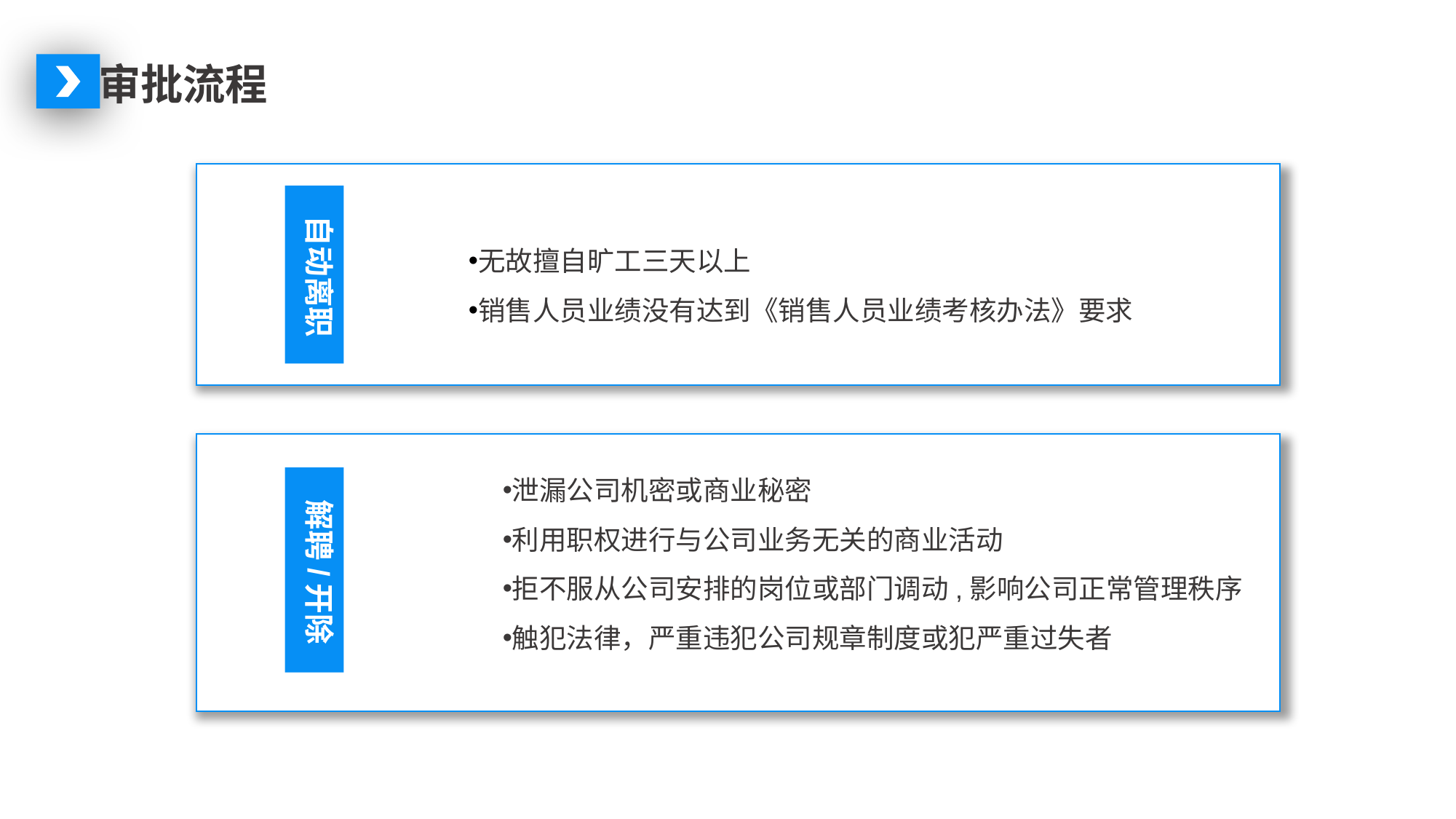

审批流程

自动离职
无故擅自旷工三天以上
销售人员业绩没有达到《销售人员业绩考核办法》要求

泄漏公司机密或商业秘密
利用职权进行与公司业务无关的商业活动
拒不服从公司安排的岗位或部门调动,影响公司正常管理秩序
触犯法律，严重违犯公司规章制度或犯严重过失者
解聘/开除